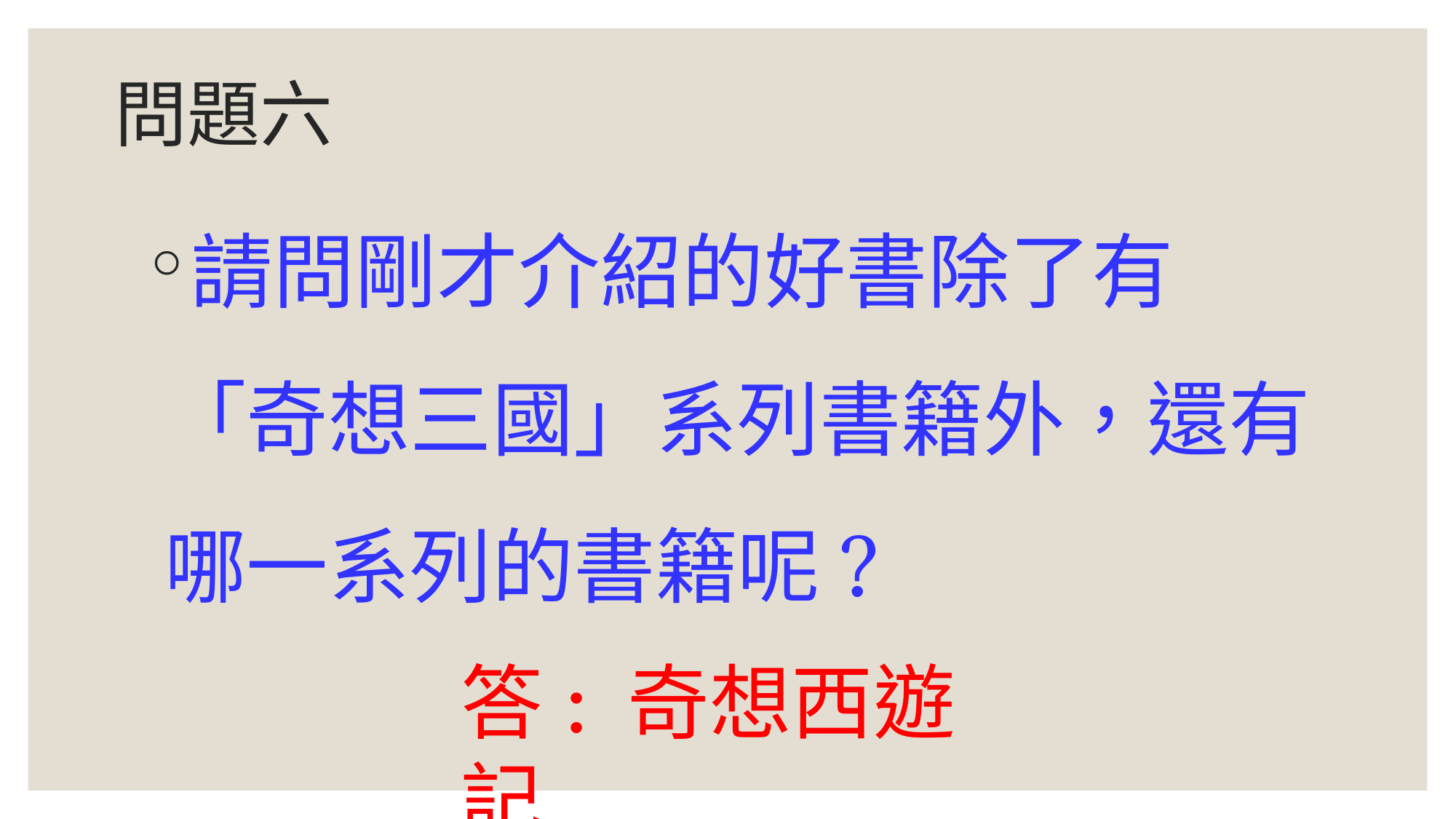

# 問題六
請問剛才介紹的好書除了有「奇想三國」系列書籍外，還有哪一系列的書籍呢?
答: 奇想西遊記